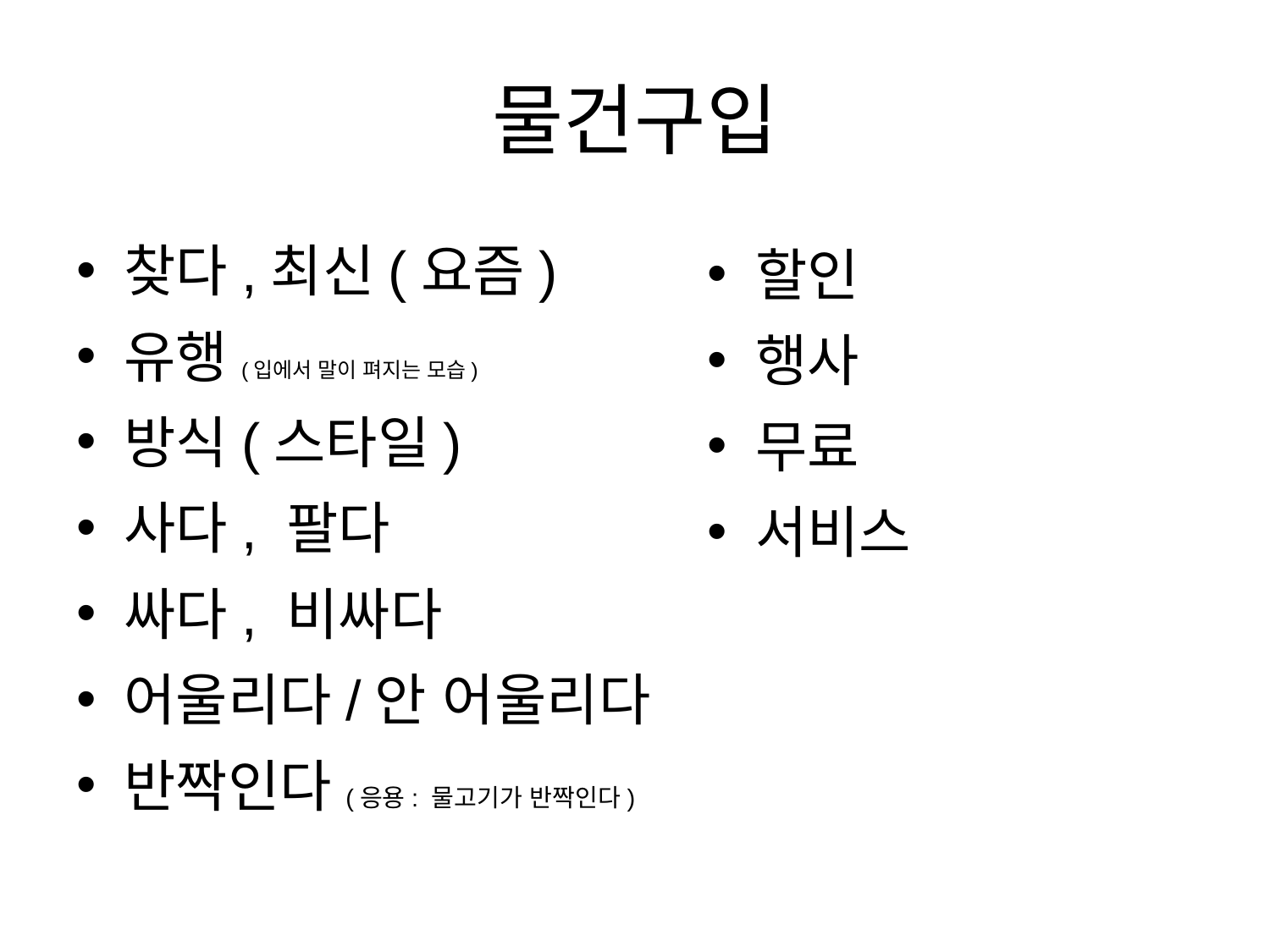

# 물건구입
찾다,최신(요즘)
유행(입에서 말이 펴지는 모습)
방식(스타일)
사다, 팔다
싸다, 비싸다
어울리다/안 어울리다
반짝인다(응용: 물고기가 반짝인다)
할인
행사
무료
서비스